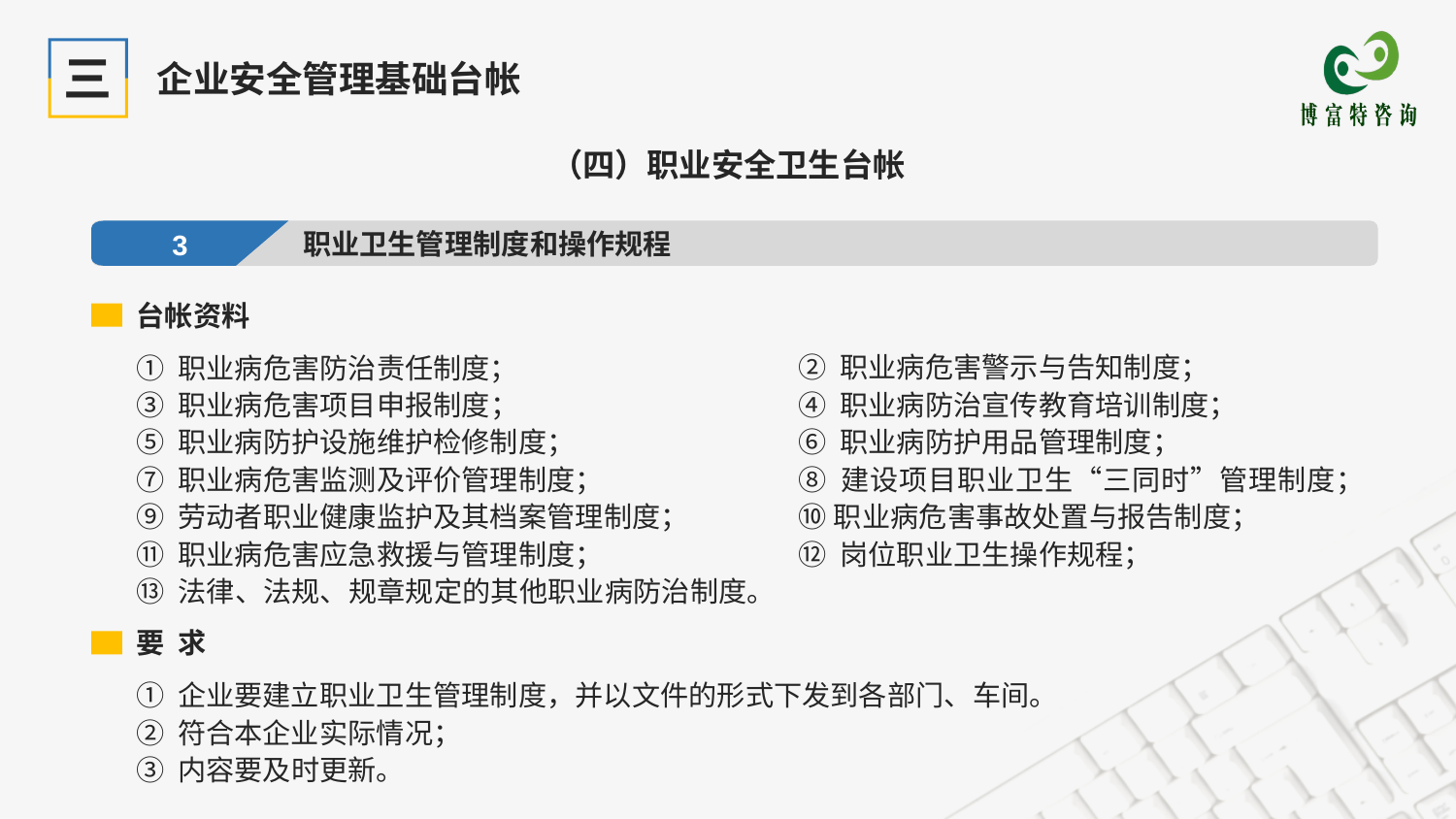

三
企业安全管理基础台帐
（四）职业安全卫生台帐
职业卫生管理制度和操作规程
3

台帐资料
① 职业病危害防治责任制度；
③ 职业病危害项目申报制度；
⑤ 职业病防护设施维护检修制度；
⑦ 职业病危害监测及评价管理制度；
⑨ 劳动者职业健康监护及其档案管理制度；
⑪ 职业病危害应急救援与管理制度；
⑬ 法律、法规、规章规定的其他职业病防治制度。
要  求

① 企业要建立职业卫生管理制度，并以文件的形式下发到各部门、车间。
② 符合本企业实际情况；
③ 内容要及时更新。
② 职业病危害警示与告知制度；
④ 职业病防治宣传教育培训制度；
⑥ 职业病防护用品管理制度；
⑧ 建设项目职业卫生“三同时”管理制度；
⑩职业病危害事故处置与报告制度；
⑫ 岗位职业卫生操作规程；